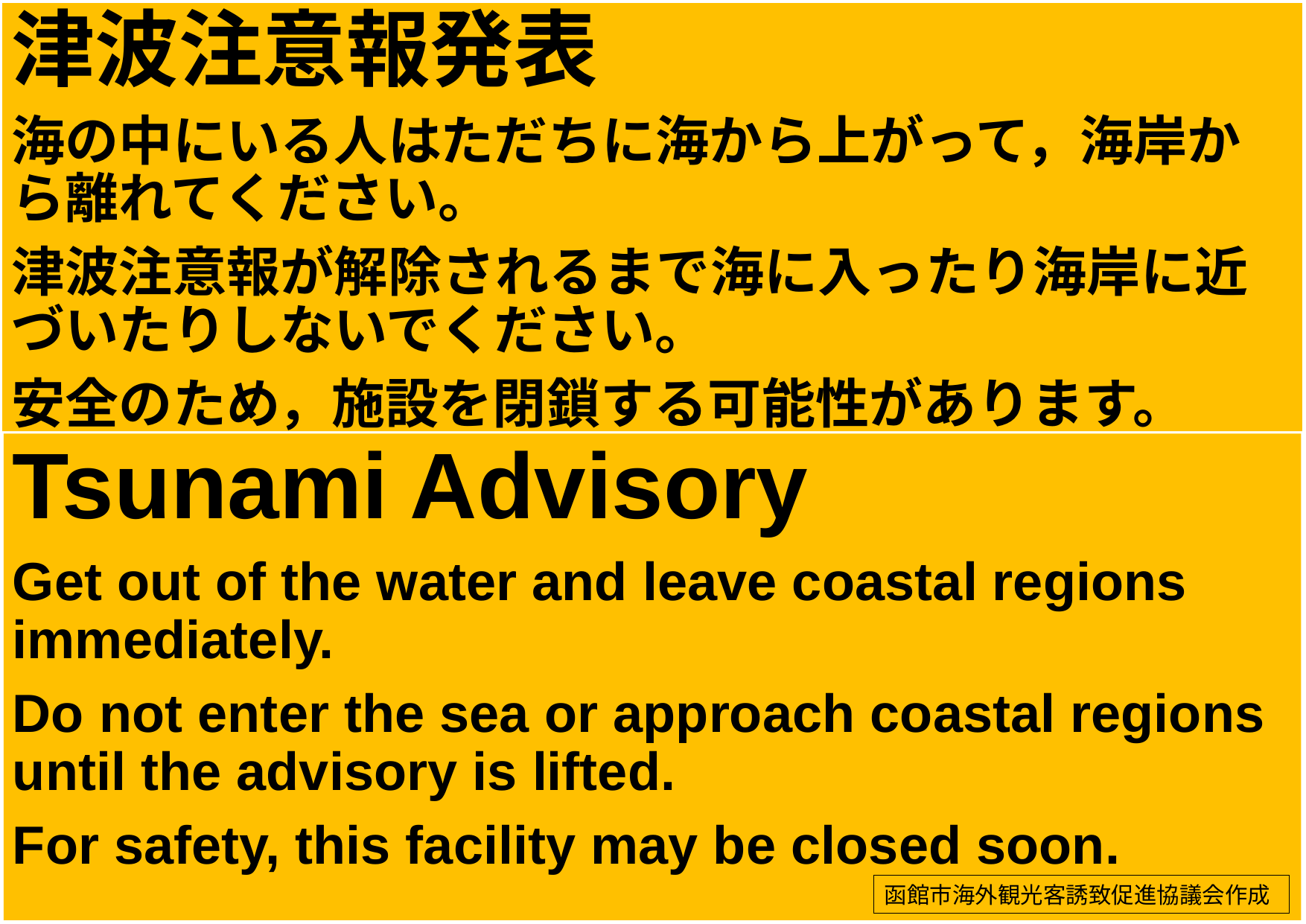

津波注意報発表
海の中にいる人はただちに海から上がって，海岸から離れてください。
津波注意報が解除されるまで海に入ったり海岸に近づいたりしないでください。
安全のため，施設を閉鎖する可能性があります。

Tsunami Advisory
Get out of the water and leave coastal regions immediately.
Do not enter the sea or approach coastal regions until the advisory is lifted.
For safety, this facility may be closed soon.
函館市海外観光客誘致促進協議会作成